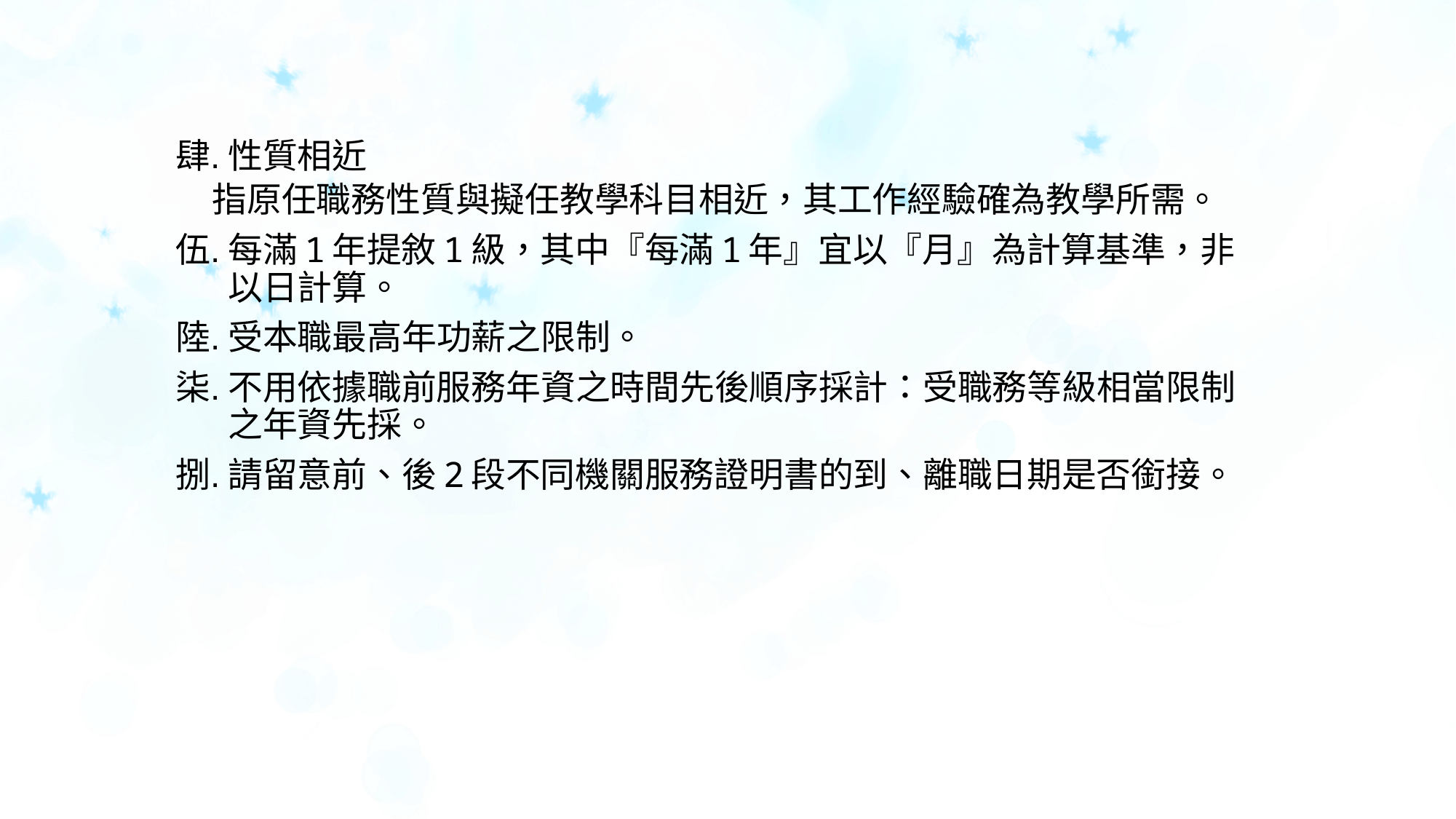

性質相近
指原任職務性質與擬任教學科目相近，其工作經驗確為教學所需。
每滿1年提敘1級，其中『每滿1年』宜以『月』為計算基準，非以日計算。
受本職最高年功薪之限制。
不用依據職前服務年資之時間先後順序採計：受職務等級相當限制之年資先採。
請留意前、後2段不同機關服務證明書的到、離職日期是否銜接。